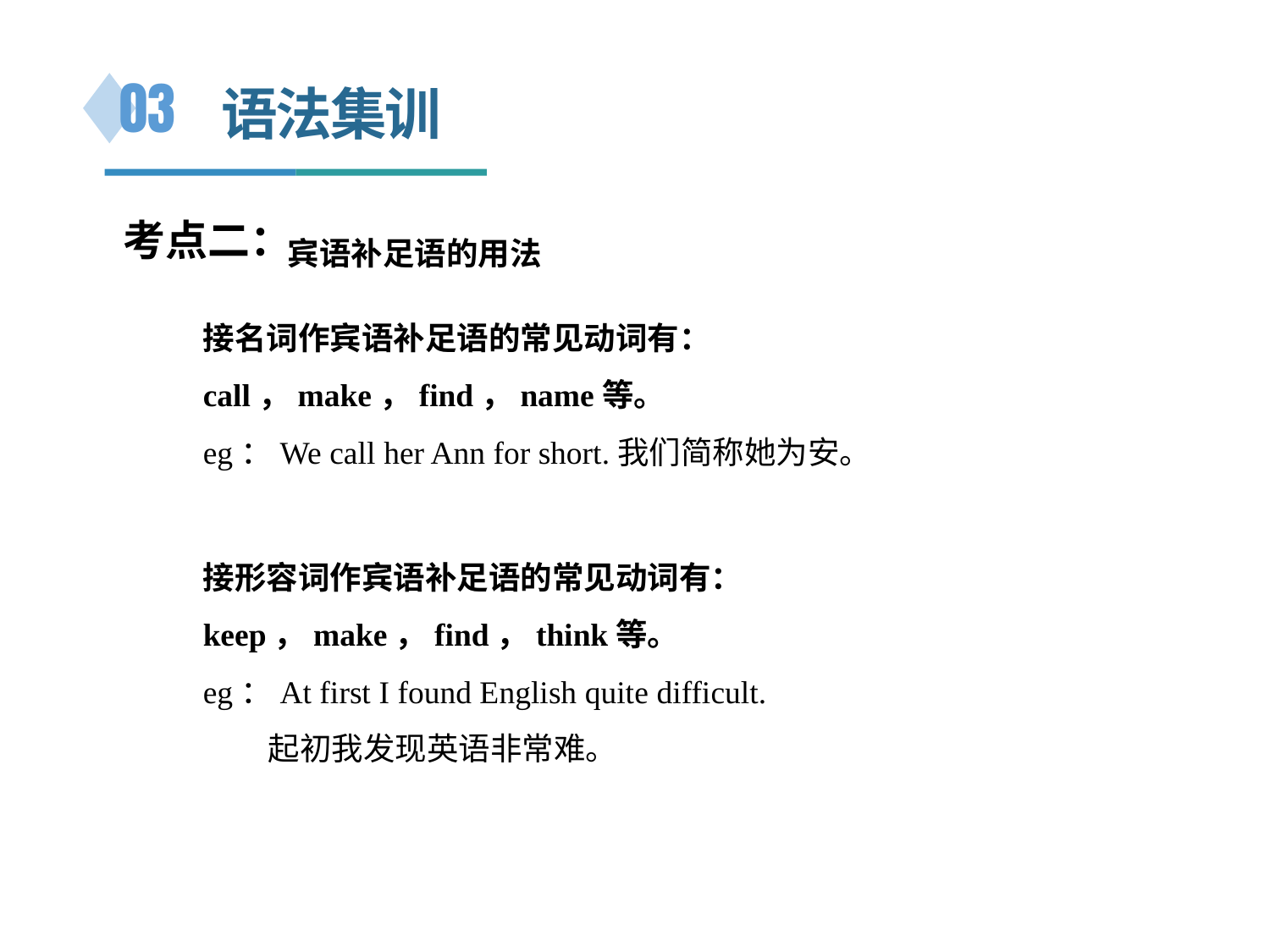

语法集训
03

考点二：
宾语补足语的用法
接名词作宾语补足语的常见动词有：
call，make，find，name等。
eg：We call her Ann for short.我们简称她为安。
接形容词作宾语补足语的常见动词有：
keep，make，find，think等。
eg：At first I found English quite difficult.
        起初我发现英语非常难。